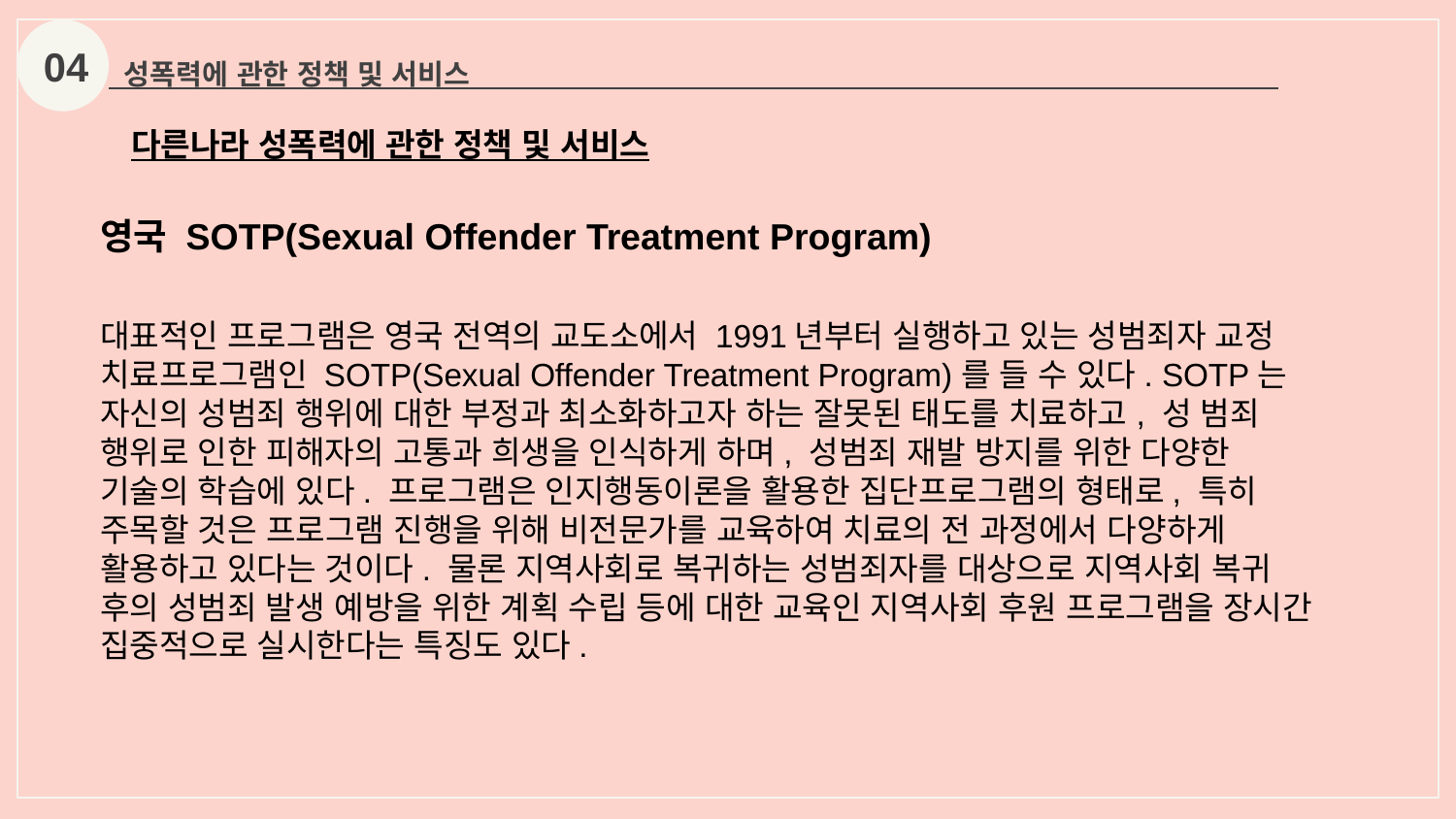

04
성폭력에 관한 정책 및 서비스
다른나라 성폭력에 관한 정책 및 서비스
영국 SOTP(Sexual Offender Treatment Program)

대표적인 프로그램은 영국 전역의 교도소에서 1991년부터 실행하고 있는 성범죄자 교정 치료프로그램인 SOTP(Sexual Offender Treatment Program)를 들 수 있다. SOTP는   자신의 성범죄 행위에 대한 부정과 최소화하고자 하는 잘못된 태도를 치료하고, 성 범죄 행위로 인한 피해자의 고통과 희생을 인식하게 하며, 성범죄 재발 방지를 위한 다양한   기술의 학습에 있다. 프로그램은 인지행동이론을 활용한 집단프로그램의 형태로, 특히   주목할 것은 프로그램 진행을 위해 비전문가를 교육하여 치료의 전 과정에서 다양하게  활용하고 있다는 것이다. 물론 지역사회로 복귀하는 성범죄자를 대상으로 지역사회 복귀 후의 성범죄 발생 예방을 위한 계획 수립 등에 대한 교육인 지역사회 후원 프로그램을 장시간 집중적으로 실시한다는 특징도 있다.